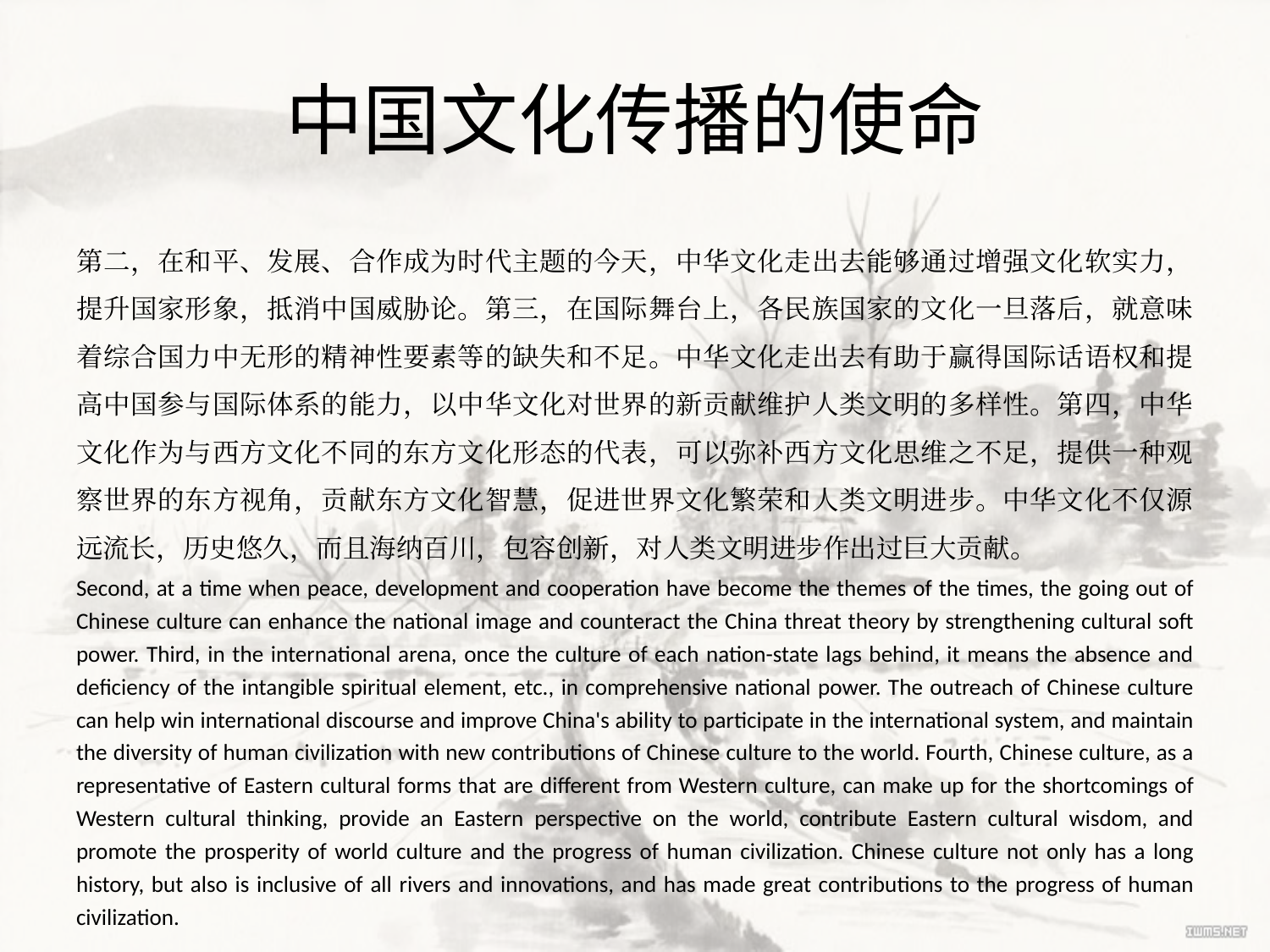

# 中国文化传播的使命
第二，在和平、发展、合作成为时代主题的今天，中华文化走出去能够通过增强文化软实力，提升国家形象，抵消中国威胁论。第三，在国际舞台上，各民族国家的文化一旦落后，就意味着综合国力中无形的精神性要素等的缺失和不足。中华文化走出去有助于赢得国际话语权和提高中国参与国际体系的能力，以中华文化对世界的新贡献维护人类文明的多样性。第四，中华文化作为与西方文化不同的东方文化形态的代表，可以弥补西方文化思维之不足，提供一种观察世界的东方视角，贡献东方文化智慧，促进世界文化繁荣和人类文明进步。中华文化不仅源远流长，历史悠久，而且海纳百川，包容创新，对人类文明进步作出过巨大贡献。
Second, at a time when peace, development and cooperation have become the themes of the times, the going out of Chinese culture can enhance the national image and counteract the China threat theory by strengthening cultural soft power. Third, in the international arena, once the culture of each nation-state lags behind, it means the absence and deficiency of the intangible spiritual element, etc., in comprehensive national power. The outreach of Chinese culture can help win international discourse and improve China's ability to participate in the international system, and maintain the diversity of human civilization with new contributions of Chinese culture to the world. Fourth, Chinese culture, as a representative of Eastern cultural forms that are different from Western culture, can make up for the shortcomings of Western cultural thinking, provide an Eastern perspective on the world, contribute Eastern cultural wisdom, and promote the prosperity of world culture and the progress of human civilization. Chinese culture not only has a long history, but also is inclusive of all rivers and innovations, and has made great contributions to the progress of human civilization.